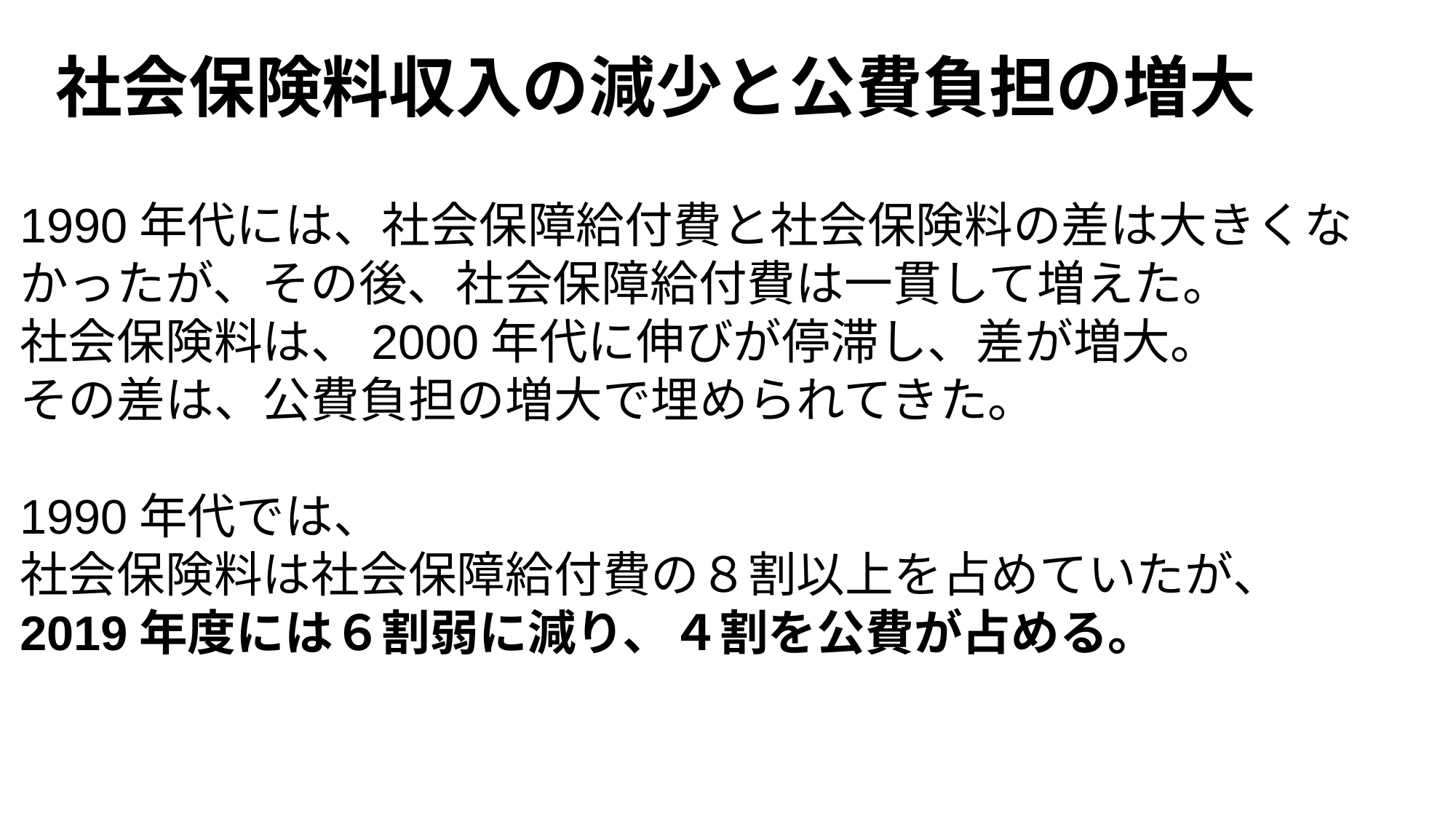

# 社会保険料収入の減少と公費負担の増大
1990年代には、社会保障給付費と社会保険料の差は大きくなかったが、その後、社会保障給付費は一貫して増えた。
社会保険料は、2000年代に伸びが停滞し、差が増大。
その差は、公費負担の増大で埋められてきた。

1990年代では、
社会保険料は社会保障給付費の８割以上を占めていたが、
2019年度には６割弱に減り、４割を公費が占める。